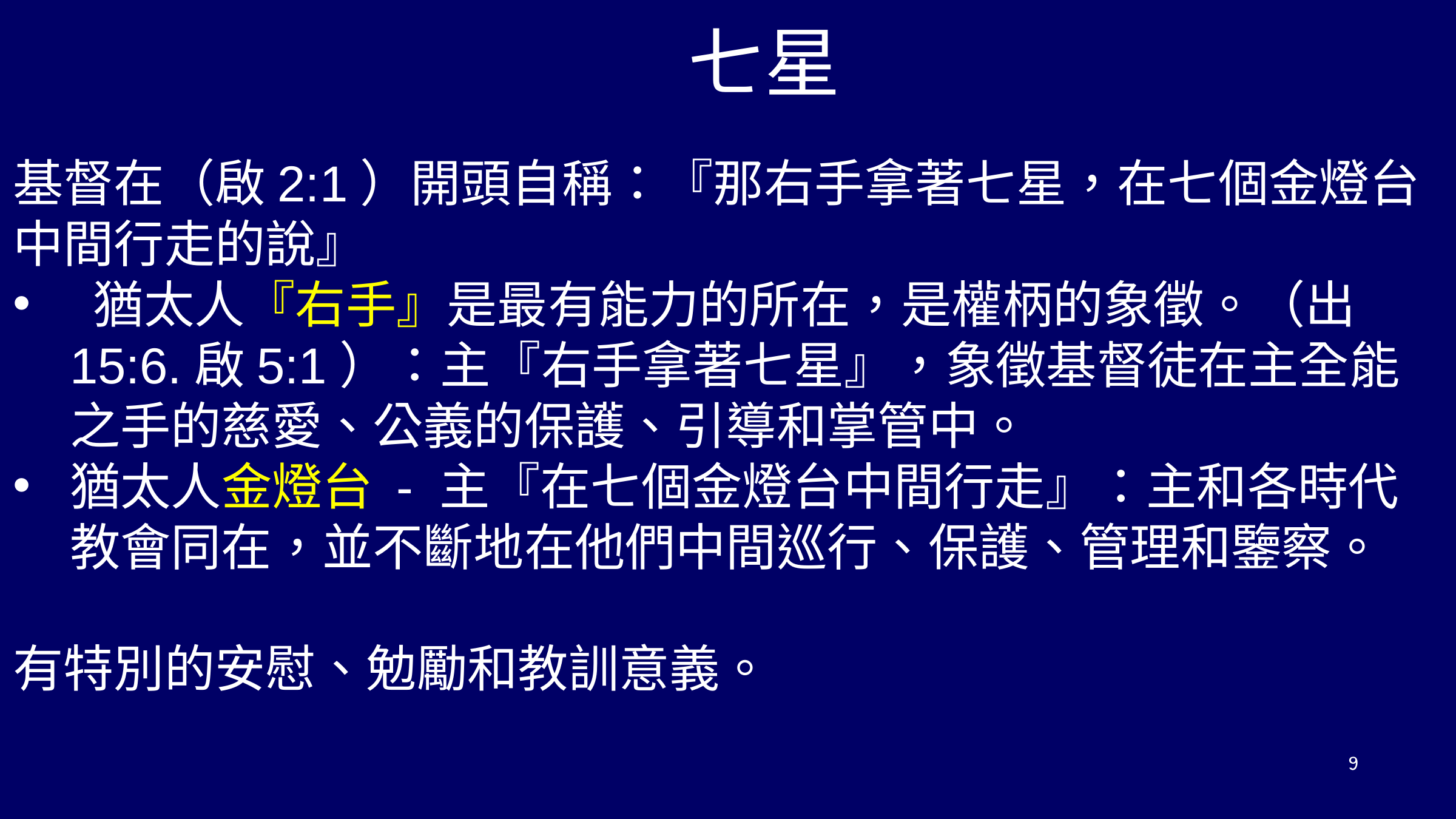

七星
基督在（啟2:1）開頭自稱：『那右手拿著七星，在七個金燈台中間行走的說』
 猶太人『右手』是最有能力的所在，是權柄的象徵。（出15:6.啟5:1）：主『右手拿著七星』，象徵基督徒在主全能之手的慈愛、公義的保護、引導和掌管中。
猶太人金燈台 - 主『在七個金燈台中間行走』：主和各時代教會同在，並不斷地在他們中間巡行、保護、管理和鑒察。

有特別的安慰、勉勵和教訓意義。
9